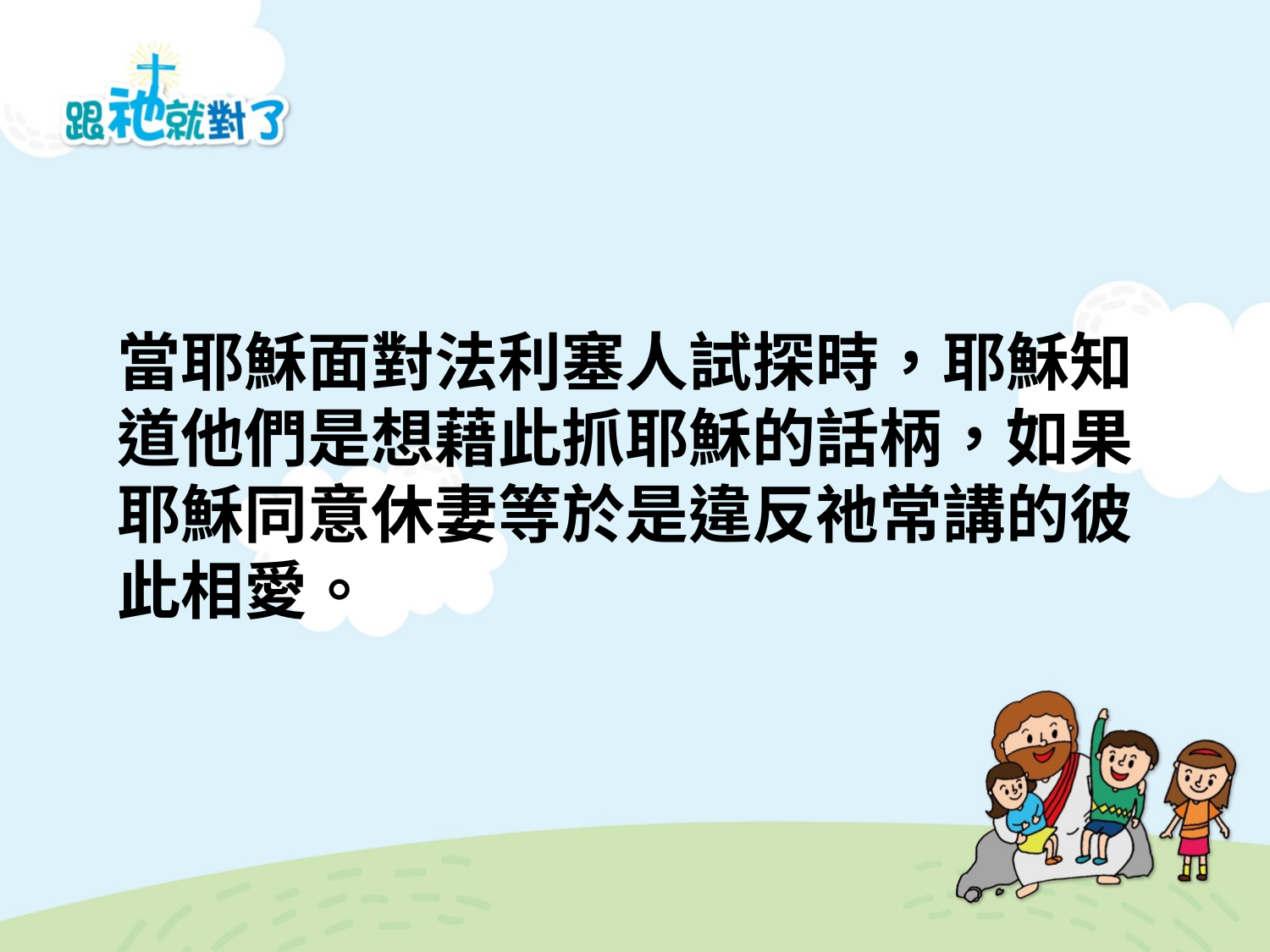

當耶穌面對法利塞人試探時，耶穌知道他們是想藉此抓耶穌的話柄，如果耶穌同意休妻等於是違反祂常講的彼此相愛。